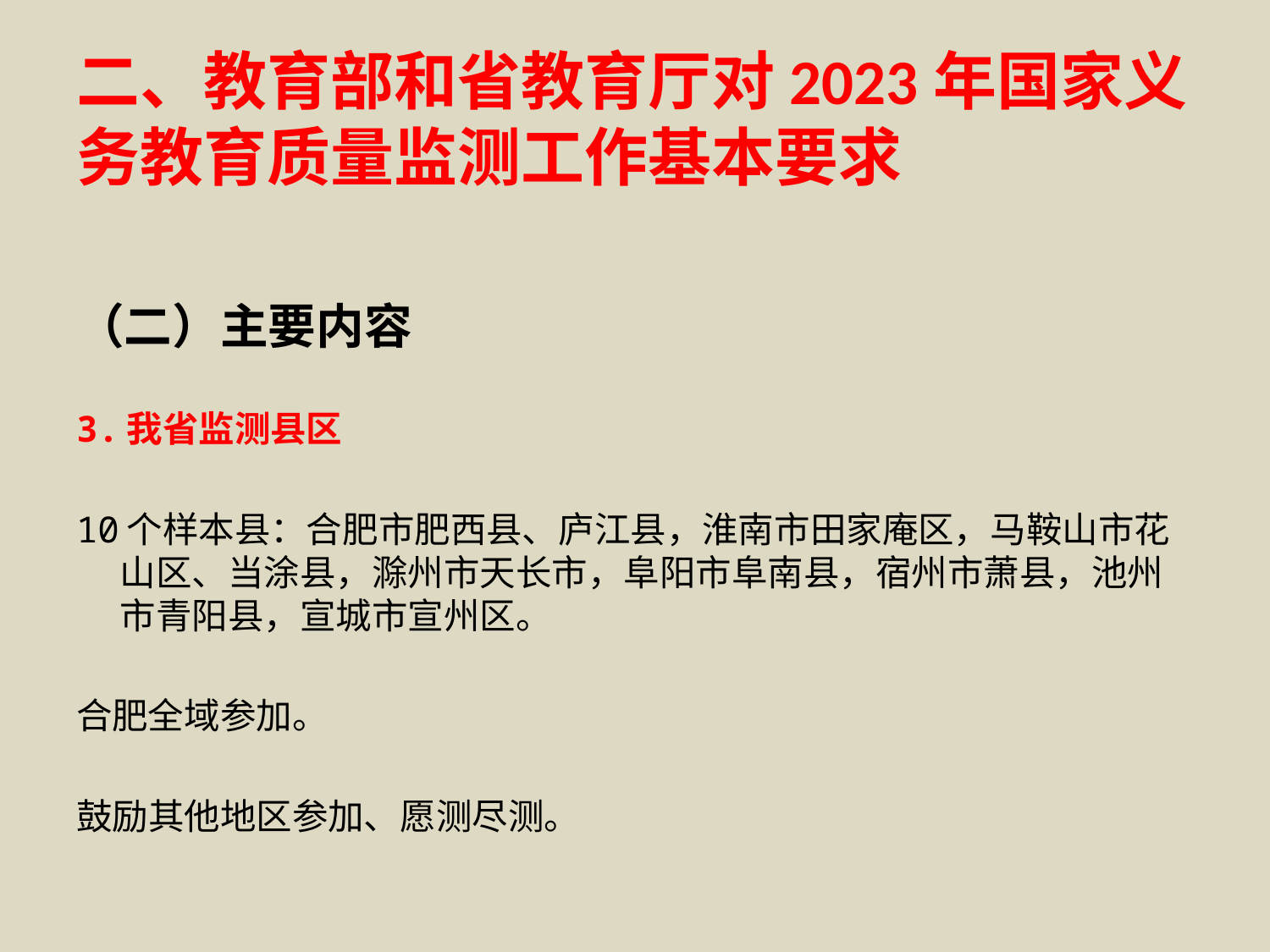

# 二、教育部和省教育厅对2023年国家义务教育质量监测工作基本要求

（二）主要内容

3.我省监测县区

10个样本县：合肥市肥西县、庐江县，淮南市田家庵区，马鞍山市花山区、当涂县，滁州市天长市，阜阳市阜南县，宿州市萧县，池州市青阳县，宣城市宣州区。

合肥全域参加。

鼓励其他地区参加、愿测尽测。